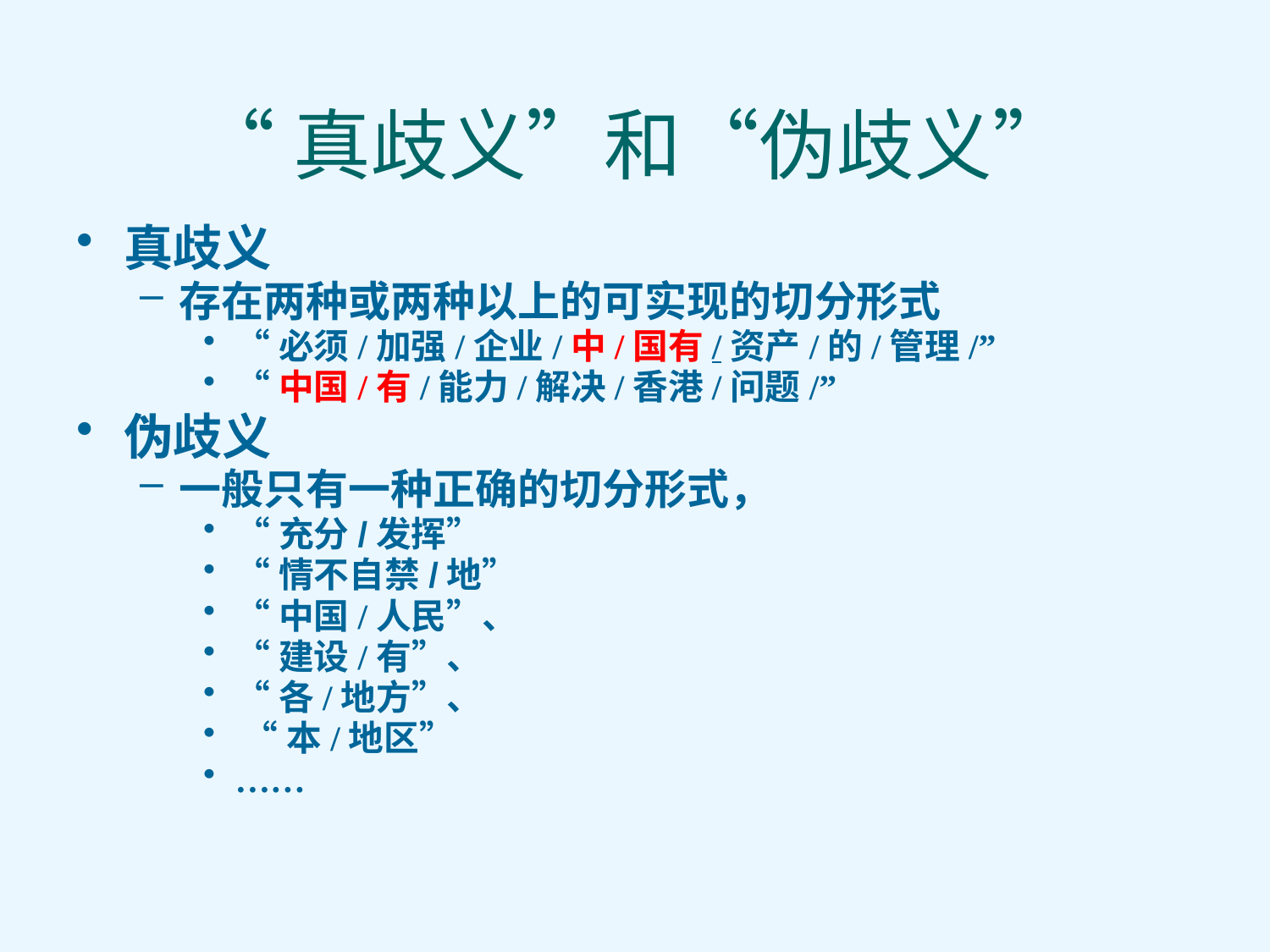

# “真歧义”和“伪歧义”
真歧义
存在两种或两种以上的可实现的切分形式
“必须/加强/企业/中/国有/资产/的/管理/”
“中国/有/能力/解决/香港/问题/”
伪歧义
一般只有一种正确的切分形式，
“充分/发挥”
“情不自禁/地”
“中国/人民”、
“建设/有”、
“各/地方”、
 “本/地区”
……